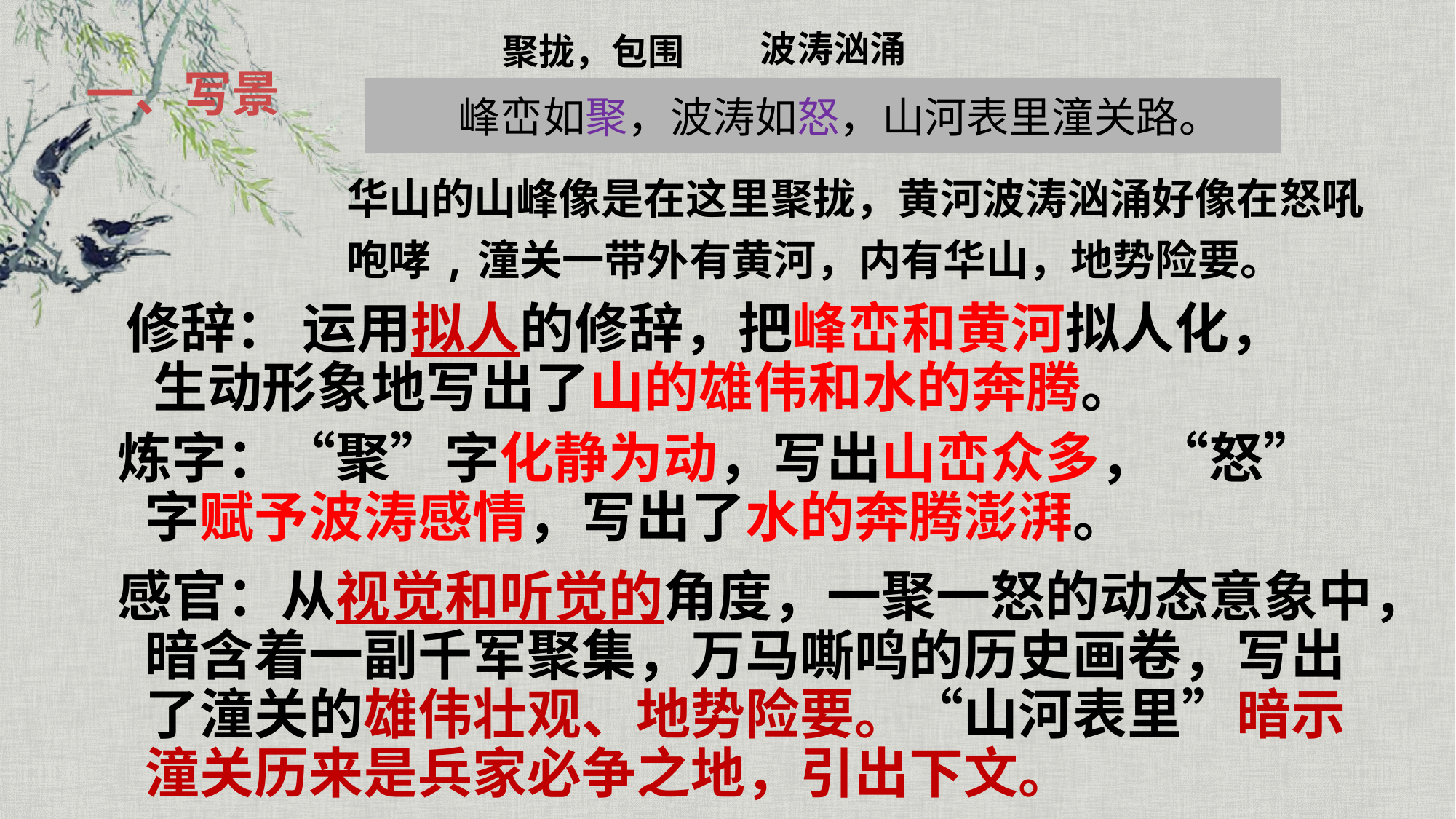

波涛汹涌
聚拢，包围
一、写景

 峰峦如聚，波涛如怒，山河表里潼关路。
华山的山峰像是在这里聚拢，黄河波涛汹涌好像在怒吼咆哮,潼关一带外有黄河，内有华山，地势险要。
修辞： 运用拟人的修辞，把峰峦和黄河拟人化，生动形象地写出了山的雄伟和水的奔腾。

炼字：“聚”字化静为动，写出山峦众多，“怒”字赋予波涛感情，写出了水的奔腾澎湃。
感官：从视觉和听觉的角度，一聚一怒的动态意象中，暗含着一副千军聚集，万马嘶鸣的历史画卷，写出了潼关的雄伟壮观、地势险要。“山河表里”暗示潼关历来是兵家必争之地，引出下文。